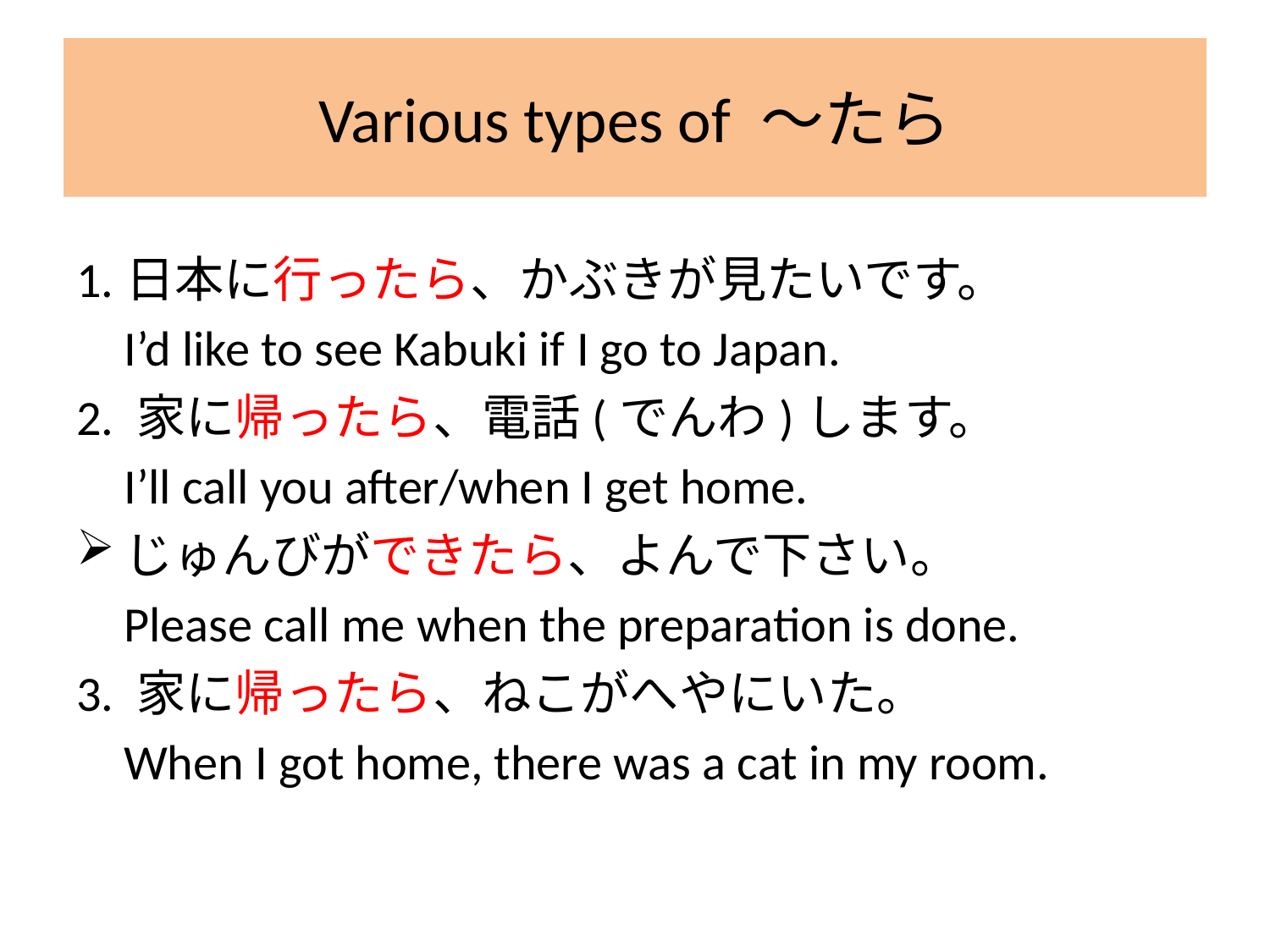

# Various types of ～たら
1.日本に行ったら、かぶきが見たいです。
	I’d like to see Kabuki if I go to Japan.
2. 家に帰ったら、電話(でんわ)します。
	I’ll call you after/when I get home.
じゅんびができたら、よんで下さい。
	Please call me when the preparation is done.
3. 家に帰ったら、ねこがへやにいた。
	When I got home, there was a cat in my room.